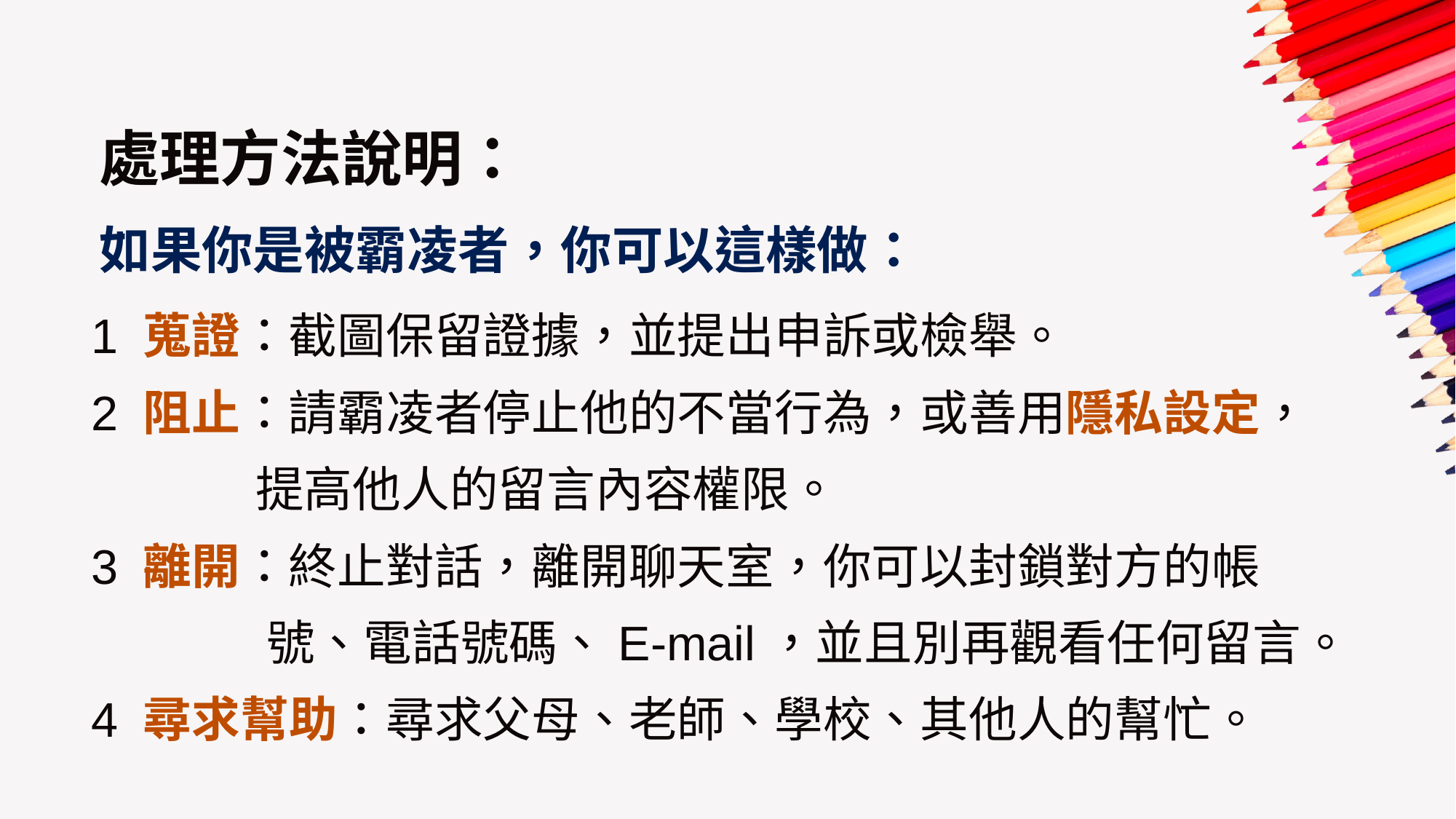

處理方法說明：
# 如果你是被霸凌者，你可以這樣做：
1 蒐證：截圖保留證據，並提出申訴或檢舉。
2 阻止：請霸凌者停止他的不當行為，或善用隱私設定，
              提高他人的留言內容權限。
3 離開：終止對話，離開聊天室，你可以封鎖對方的帳
               號、電話號碼、E-mail，並且別再觀看任何留言。
4 尋求幫助：尋求父母、老師、學校、其他人的幫忙。